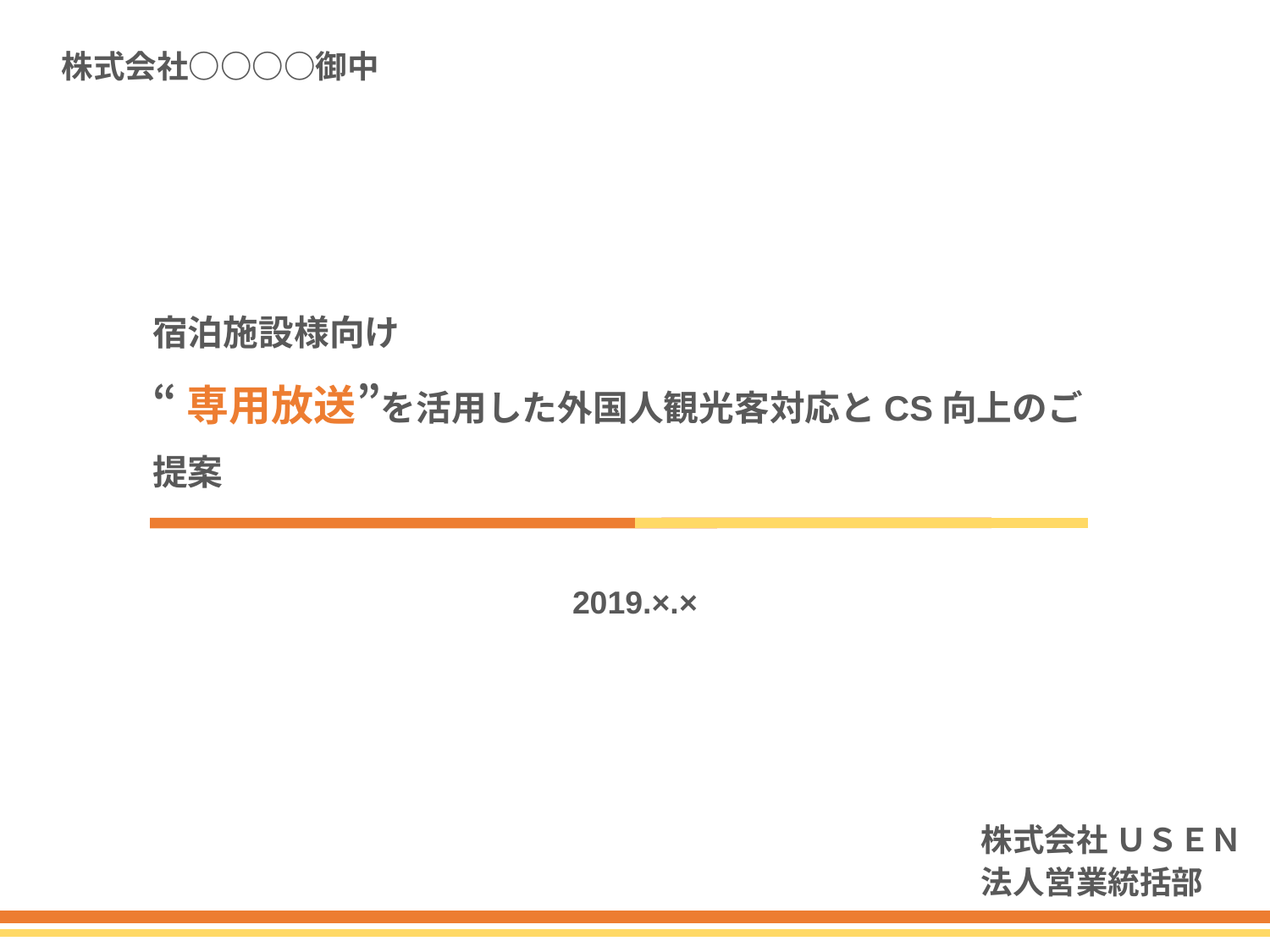

株式会社○○○○御中
宿泊施設様向け
“専用放送”を活用した外国人観光客対応とCS向上のご提案
2019.×.×
株式会社 ＵＳＥＮ
法人営業統括部